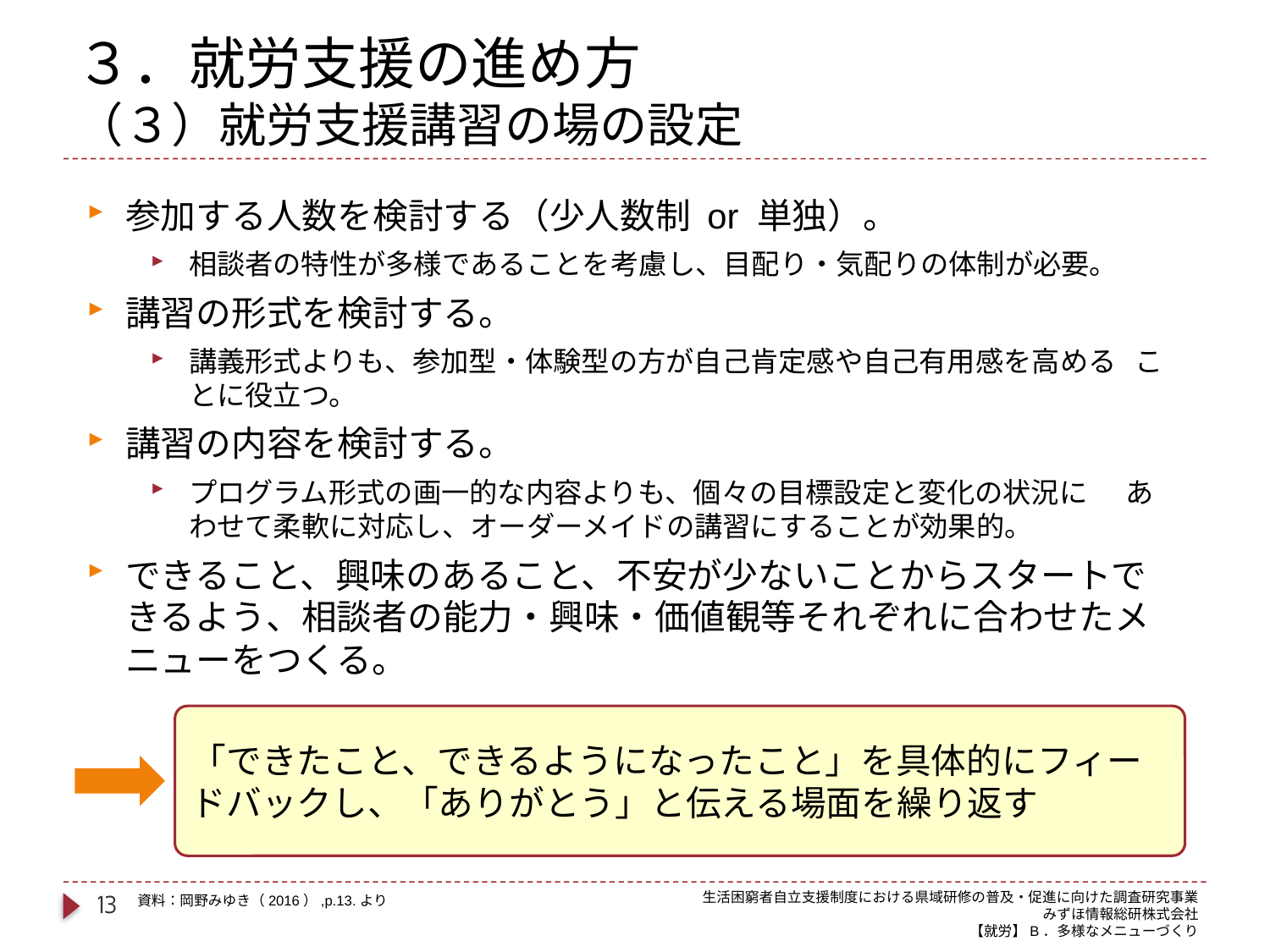

# ３．就労支援の進め方 （３）就労支援講習の場の設定
参加する人数を検討する（少人数制 or 単独）。
相談者の特性が多様であることを考慮し、目配り・気配りの体制が必要。
講習の形式を検討する。
講義形式よりも、参加型・体験型の方が自己肯定感や自己有用感を高める   ことに役立つ。
講習の内容を検討する。
プログラム形式の画一的な内容よりも、個々の目標設定と変化の状況に      あわせて柔軟に対応し、オーダーメイドの講習にすることが効果的。
できること、興味のあること、不安が少ないことからスタートできるよう、相談者の能力・興味・価値観等それぞれに合わせたメニューをつくる。
「できたこと、できるようになったこと」を具体的にフィードバックし、「ありがとう」と伝える場面を繰り返す

13
生活困窮者自立支援制度における県域研修の普及・促進に向けた調査研究事業
みずほ情報総研株式会社
【就労】B．多様なメニューづくり
資料：岡野みゆき（2016）,p.13.より